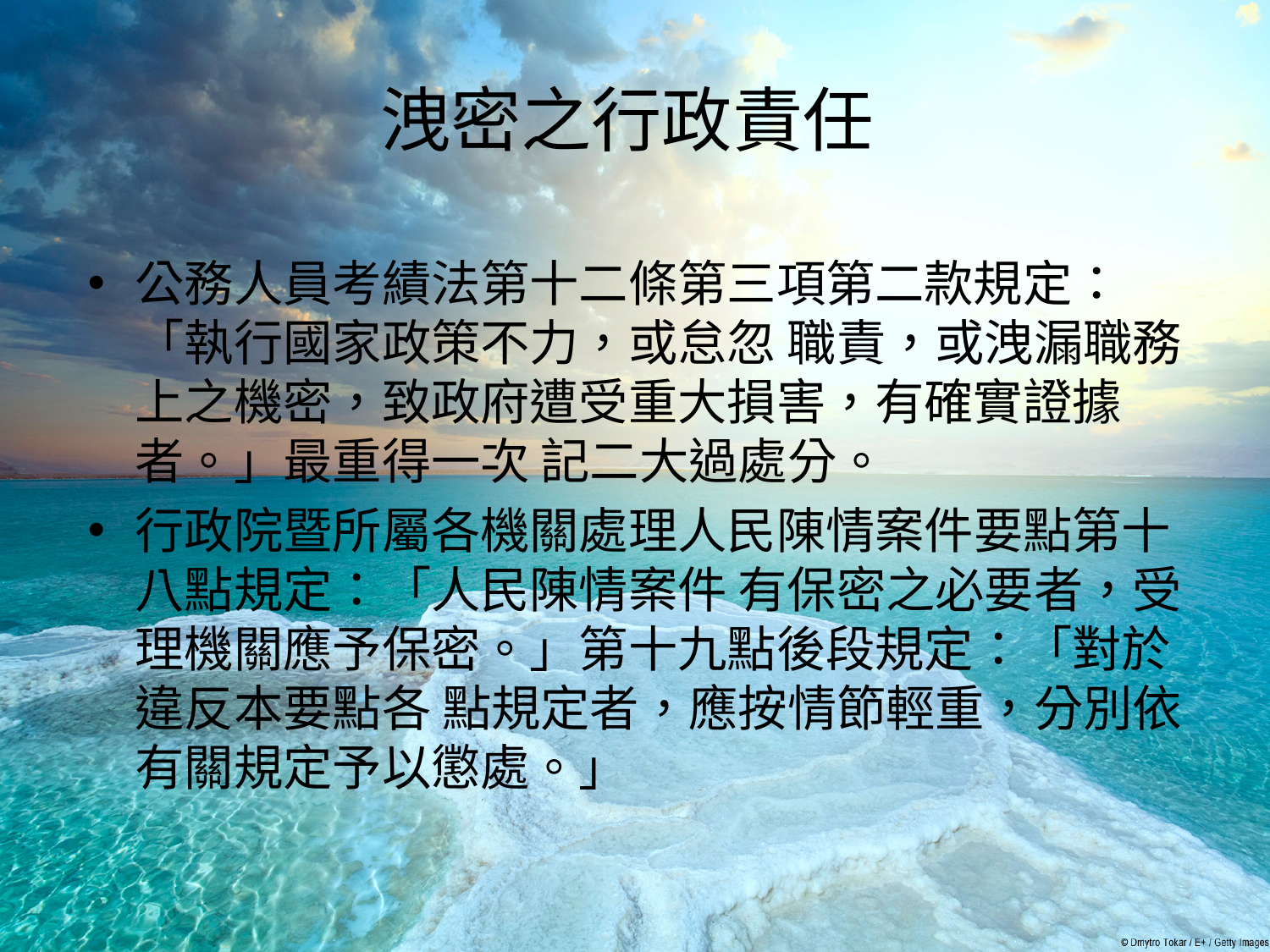

# 洩密之行政責任
公務人員考績法第十二條第三項第二款規定：「執行國家政策不力，或怠忽 職責，或洩漏職務上之機密，致政府遭受重大損害，有確實證據者。」最重得一次 記二大過處分。
行政院暨所屬各機關處理人民陳情案件要點第十八點規定：「人民陳情案件 有保密之必要者，受理機關應予保密。」第十九點後段規定：「對於違反本要點各 點規定者，應按情節輕重，分別依有關規定予以懲處。」